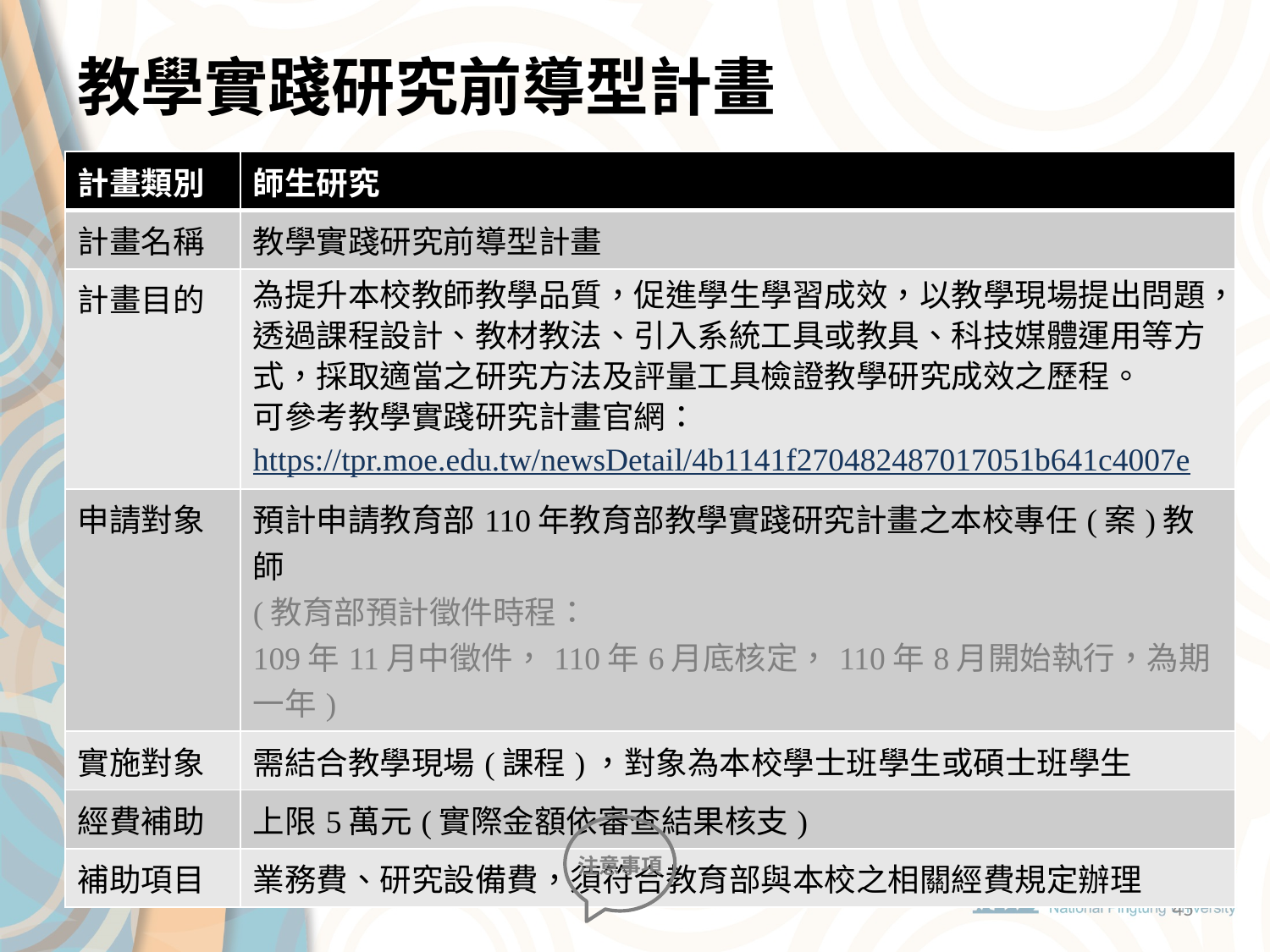

# 教學實踐研究前導型計畫
| 計畫類別 | 師生研究 |
| --- | --- |
| 計畫名稱 | 教學實踐研究前導型計畫 |
| 計畫目的 | 為提升本校教師教學品質，促進學生學習成效，以教學現場提出問題，透過課程設計、教材教法、引入系統工具或教具、科技媒體運用等方式，採取適當之研究方法及評量工具檢證教學研究成效之歷程。 可參考教學實踐研究計畫官網：https://tpr.moe.edu.tw/newsDetail/4b1141f270482487017051b641c4007e |
| 申請對象 | 預計申請教育部110年教育部教學實踐研究計畫之本校專任(案)教師 (教育部預計徵件時程： 109年11月中徵件，110年6月底核定，110年8月開始執行，為期一年) |
| 實施對象 | 需結合教學現場(課程)，對象為本校學士班學生或碩士班學生 |
| 經費補助 | 上限5萬元(實際金額依審查結果核支) |
| 補助項目 | 業務費、研究設備費，須符合教育部與本校之相關經費規定辦理 |

注意事項
45